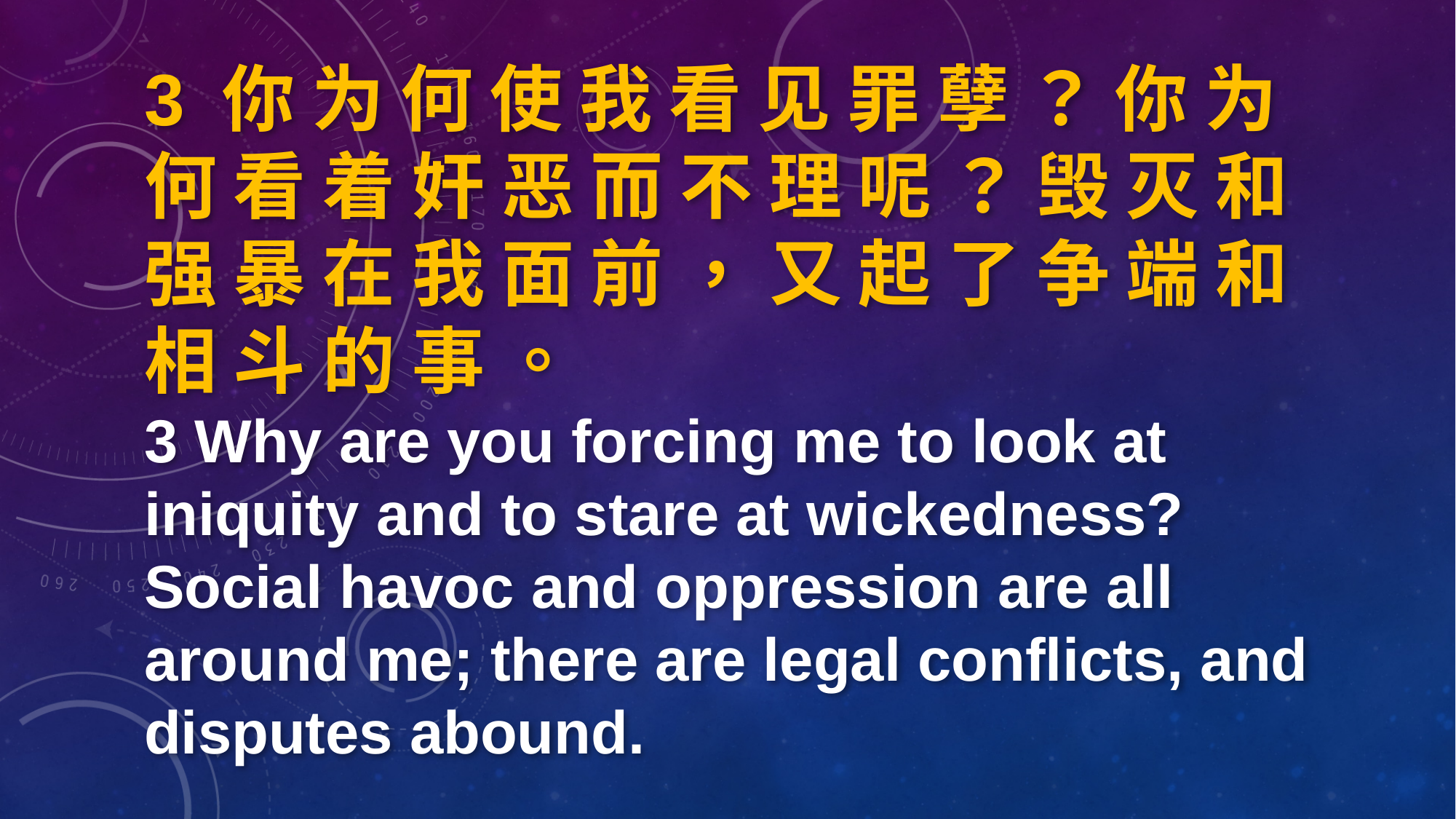

3 你 为 何 使 我 看 见 罪 孽 ？ 你 为 何 看 着 奸 恶 而 不 理 呢 ？ 毁 灭 和 强 暴 在 我 面 前 ， 又 起 了 争 端 和 相 斗 的 事 。
3 Why are you forcing me to look at iniquity and to stare at wickedness? Social havoc and oppression are all around me; there are legal conflicts, and disputes abound.